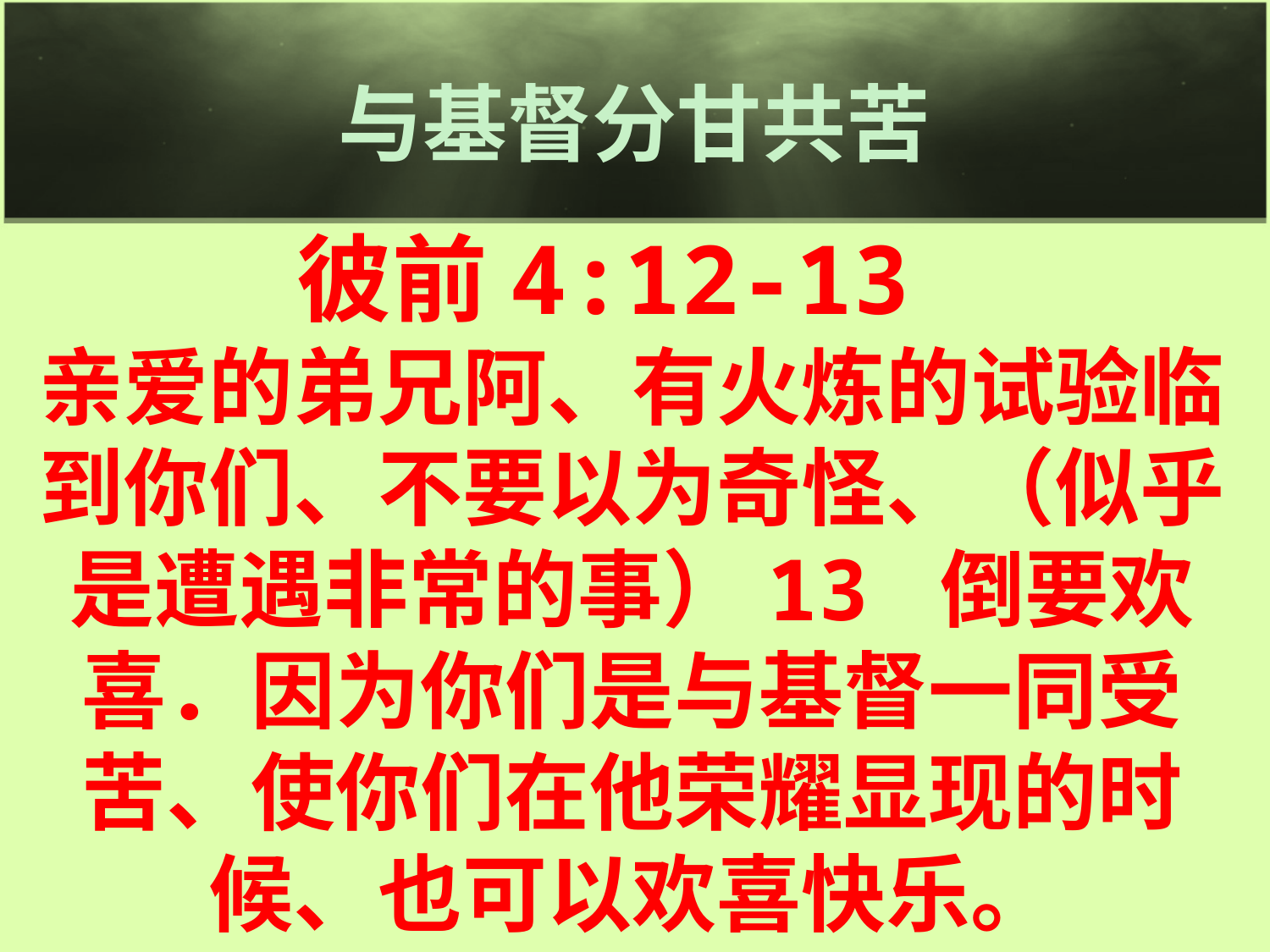

与基督分甘共苦
彼前4:12-13
亲爱的弟兄阿、有火炼的试验临到你们、不要以为奇怪、（似乎是遭遇非常的事）13 倒要欢喜．因为你们是与基督一同受苦、使你们在他荣耀显现的时候、也可以欢喜快乐。